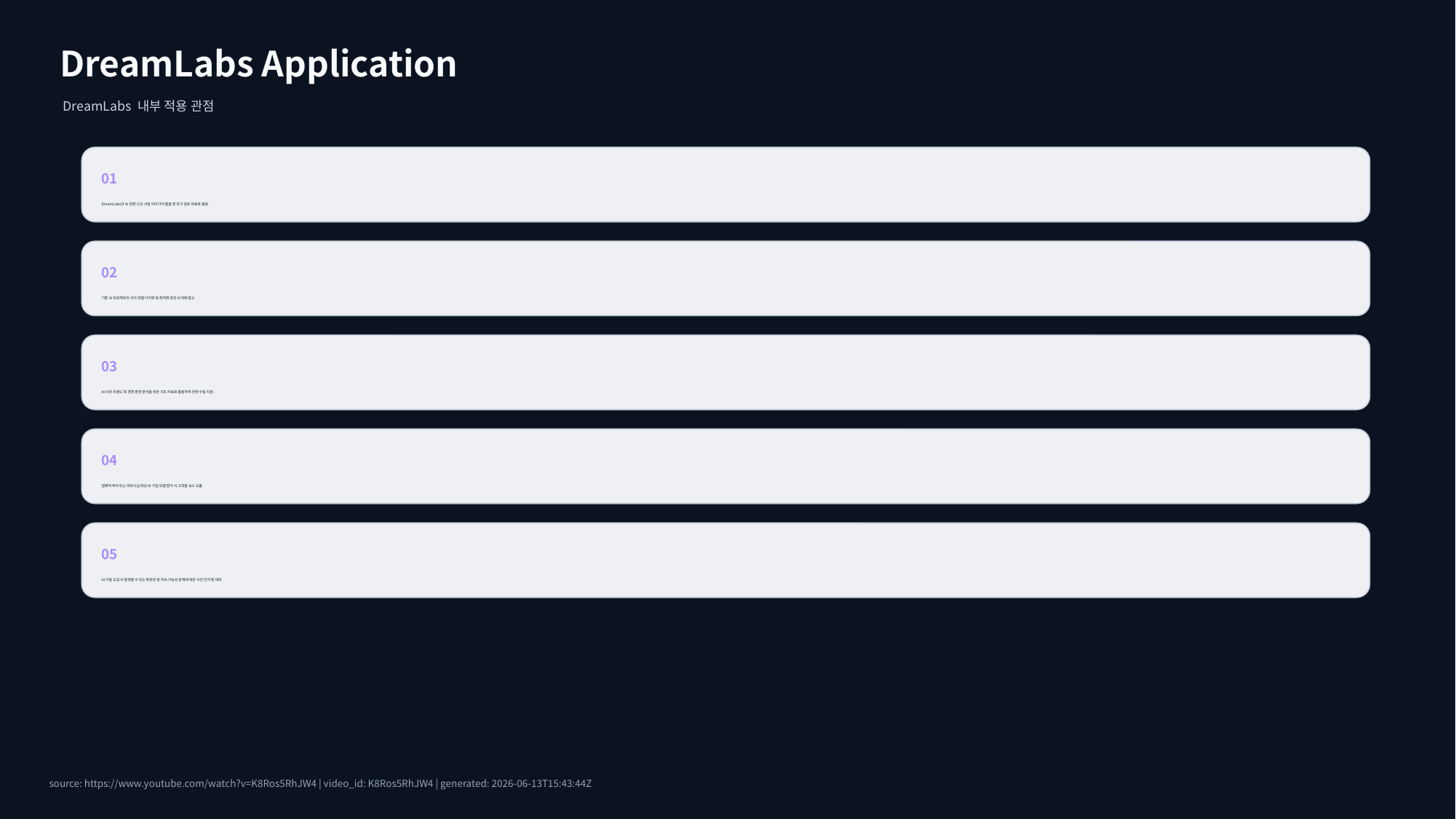

DreamLabs Application
DreamLabs 내부 적용 관점

01
DreamLabs의 AI 관련 신규 사업 아이디어 발굴 및 초기 검토 자료로 활용.

02
기존 AI 프로젝트의 수익 모델 다각화 및 최적화 방안 모색에 참고.

03
AI 시장 트렌드 및 경쟁 환경 분석을 위한 기초 자료로 활용하여 전략 수립 지원.

04
잠재적 투자 또는 파트너십 대상 AI 기업 모델 평가 시 고려할 요소 도출.

05
AI 기술 도입 시 발생할 수 있는 확장성 및 지속 가능성 문제에 대한 사전 인지 및 대비.
source: https://www.youtube.com/watch?v=K8Ros5RhJW4 | video_id: K8Ros5RhJW4 | generated: 2026-06-13T15:43:44Z